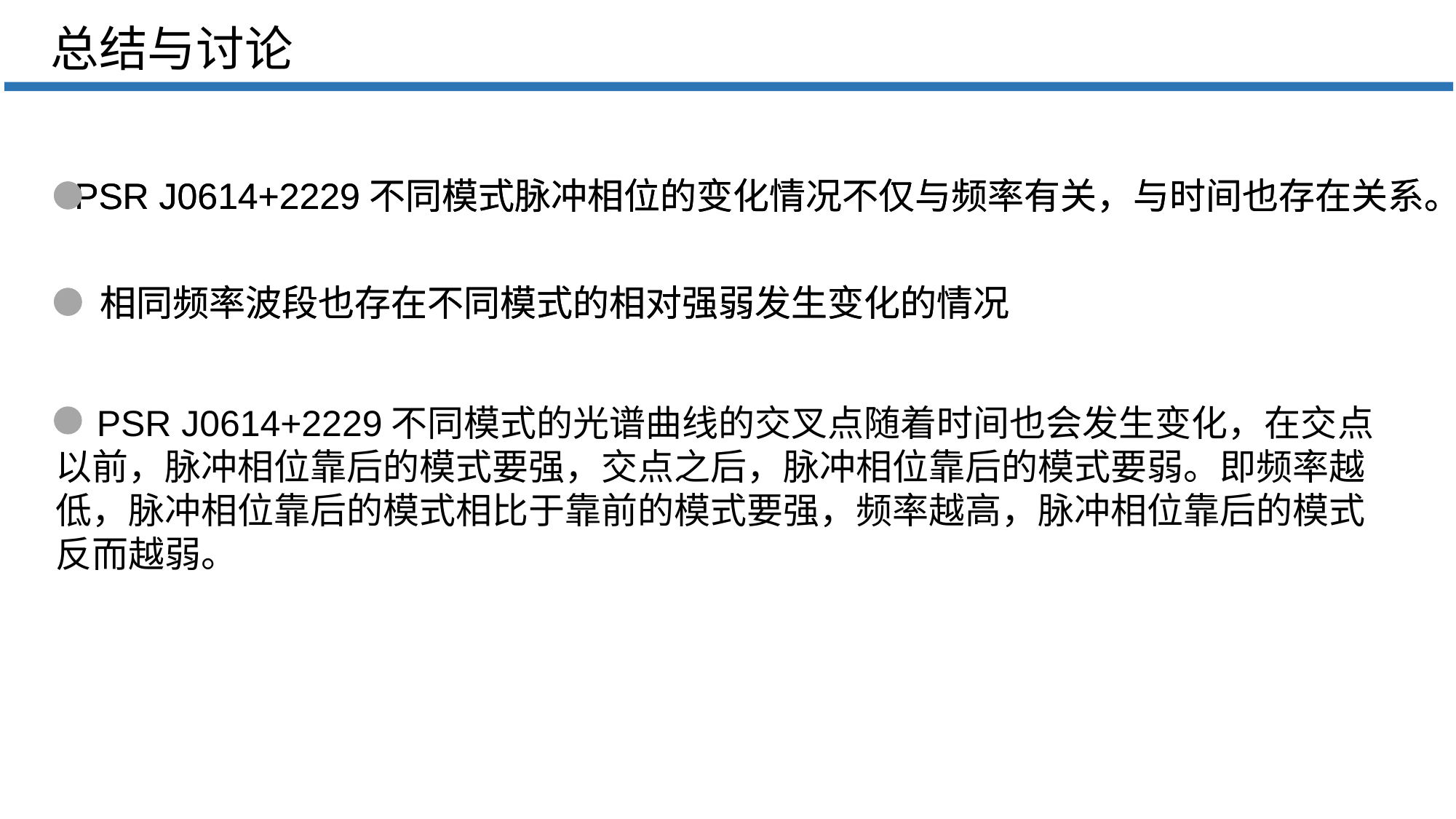

总结与讨论

    PSR J0614+2229不同模式脉冲相位的变化情况不仅与频率有关，与时间也存在关系。

    PSR J0614+2229不同模式脉冲相位的变化情况不仅与频率有关，与时间也存在关系。

   相同频率波段也存在不同模式的相对强弱发生变化的情况

    PSR J0614+2229不同模式的光谱曲线的交叉点随着时间也会发生变化，在交点以前，脉冲相位靠后的模式要强，交点之后，脉冲相位靠后的模式要弱。即频率越低，脉冲相位靠后的模式相比于靠前的模式要强，频率越高，脉冲相位靠后的模式反而越弱。

   相同频率波段也存在不同模式的相对强弱发生变化的情况